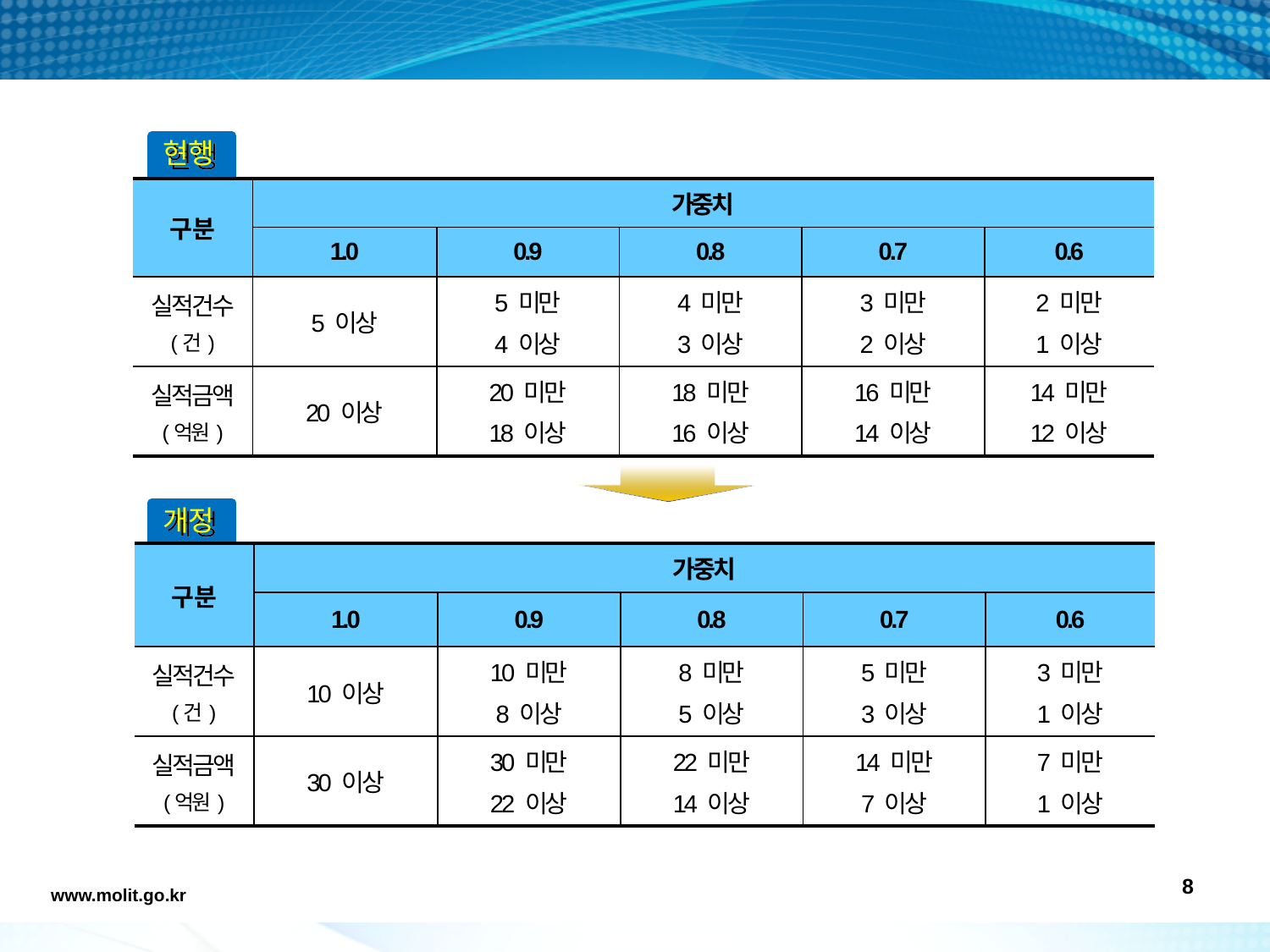

현행

| 구분 | 가중치 |  |  |  |  |
| --- | --- | --- | --- | --- | --- |
|  | 1.0 | 0.9 | 0.8 | 0.7 | 0.6 |
| 실적건수 (건) | 5 이상 | 5 미만 4 이상 | 4 미만 3 이상 | 3 미만 2 이상 | 2 미만 1 이상 |
| 실적금액 (억원) | 20 이상 | 20 미만 18 이상 | 18 미만 16 이상 | 16 미만 14 이상 | 14 미만 12 이상 |

개정

| 구분 | 가중치 |  |  |  |  |
| --- | --- | --- | --- | --- | --- |
|  | 1.0 | 0.9 | 0.8 | 0.7 | 0.6 |
| 실적건수 (건) | 10 이상 | 10 미만 8 이상 | 8 미만 5 이상 | 5 미만 3 이상 | 3 미만 1 이상 |
| 실적금액 (억원) | 30 이상 | 30 미만 22 이상 | 22 미만 14 이상 | 14 미만 7 이상 | 7 미만 1 이상 |
8
www.molit.go.kr